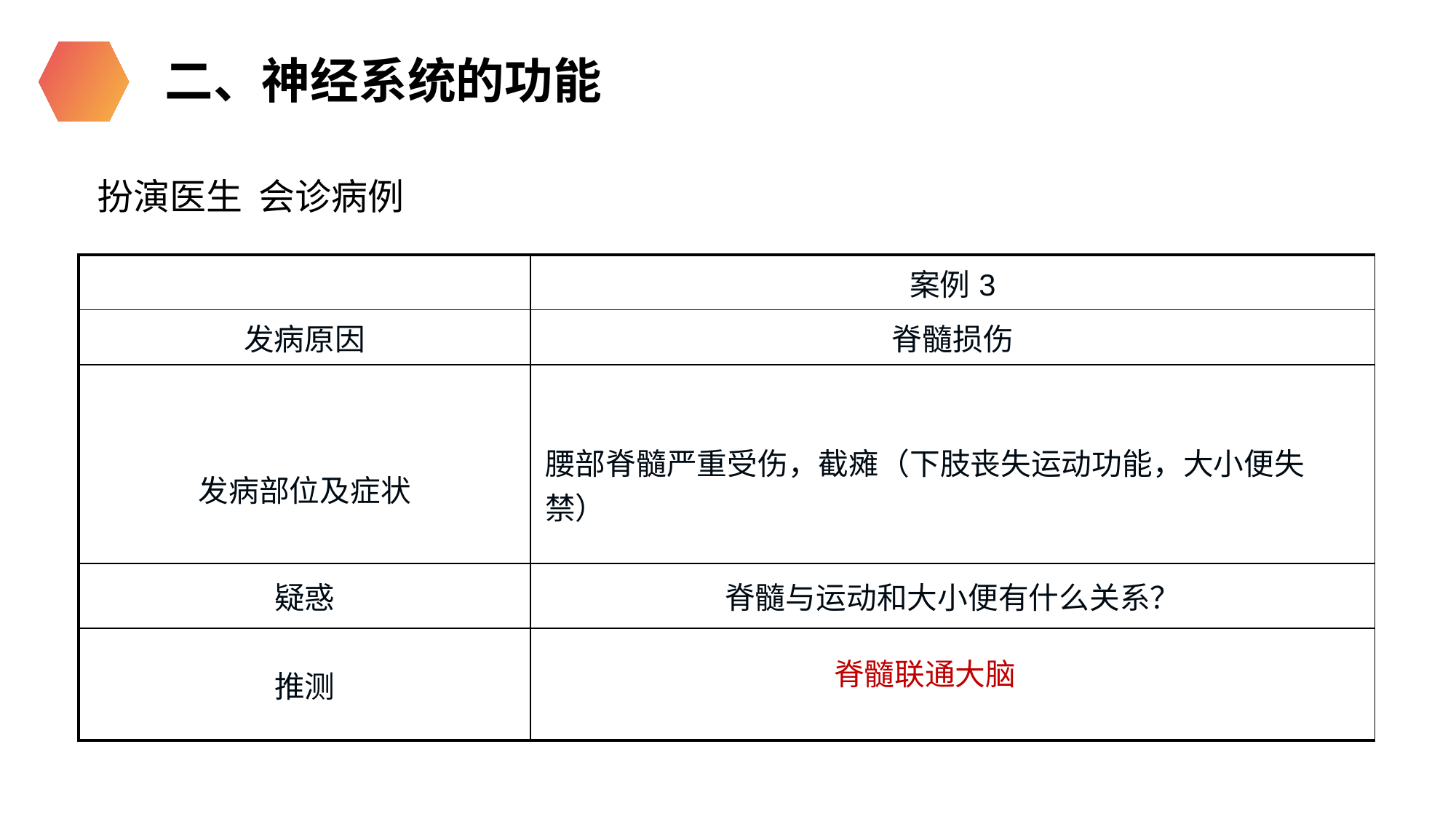

二、神经系统的功能
扮演医生  会诊病例
|  | 案例3 |
| --- | --- |
| 发病原因 | 脊髓损伤 |
| 发病部位及症状 | 腰部脊髓严重受伤，截瘫（下肢丧失运动功能，大小便失禁） |
| 疑惑 | 脊髓与运动和大小便有什么关系？ |
| 推测 |  |
脊髓联通大脑